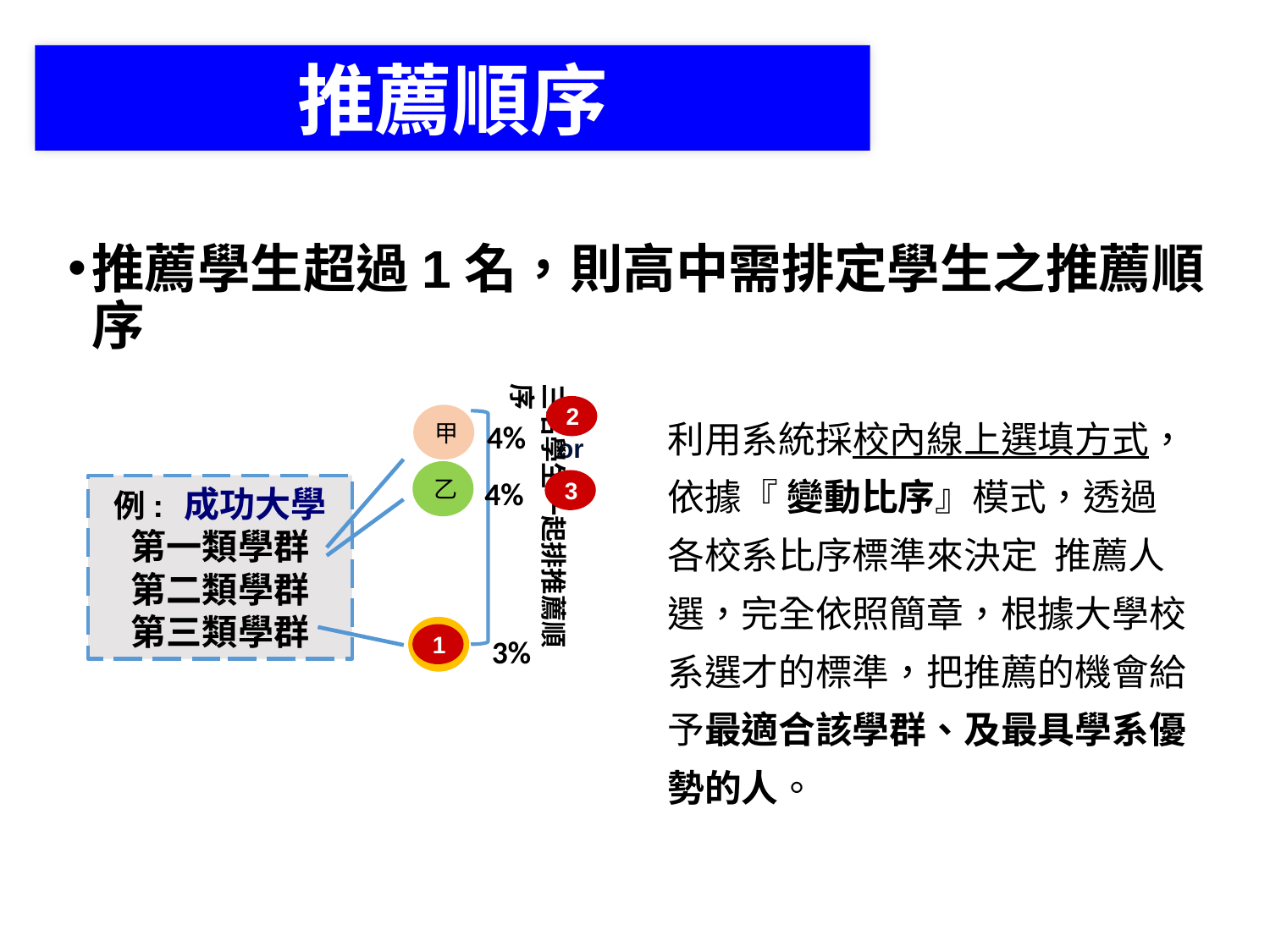

推薦順序
推薦學生超過1名，則高中需排定學生之推薦順序

三名學生一起排推薦順序

2
利用系統採校內線上選填方式，依據『 變動比序』模式，透過各校系比序標準來決定  推薦人選，完全依照簡章，根據大學校系選才的標準，把推薦的機會給予最適合該學群、及最具學系優勢的人。
甲
乙
例: 成功大學
第一類學群
第二類學群
第三類學群
丙
4%
4%
3%
or
3
1